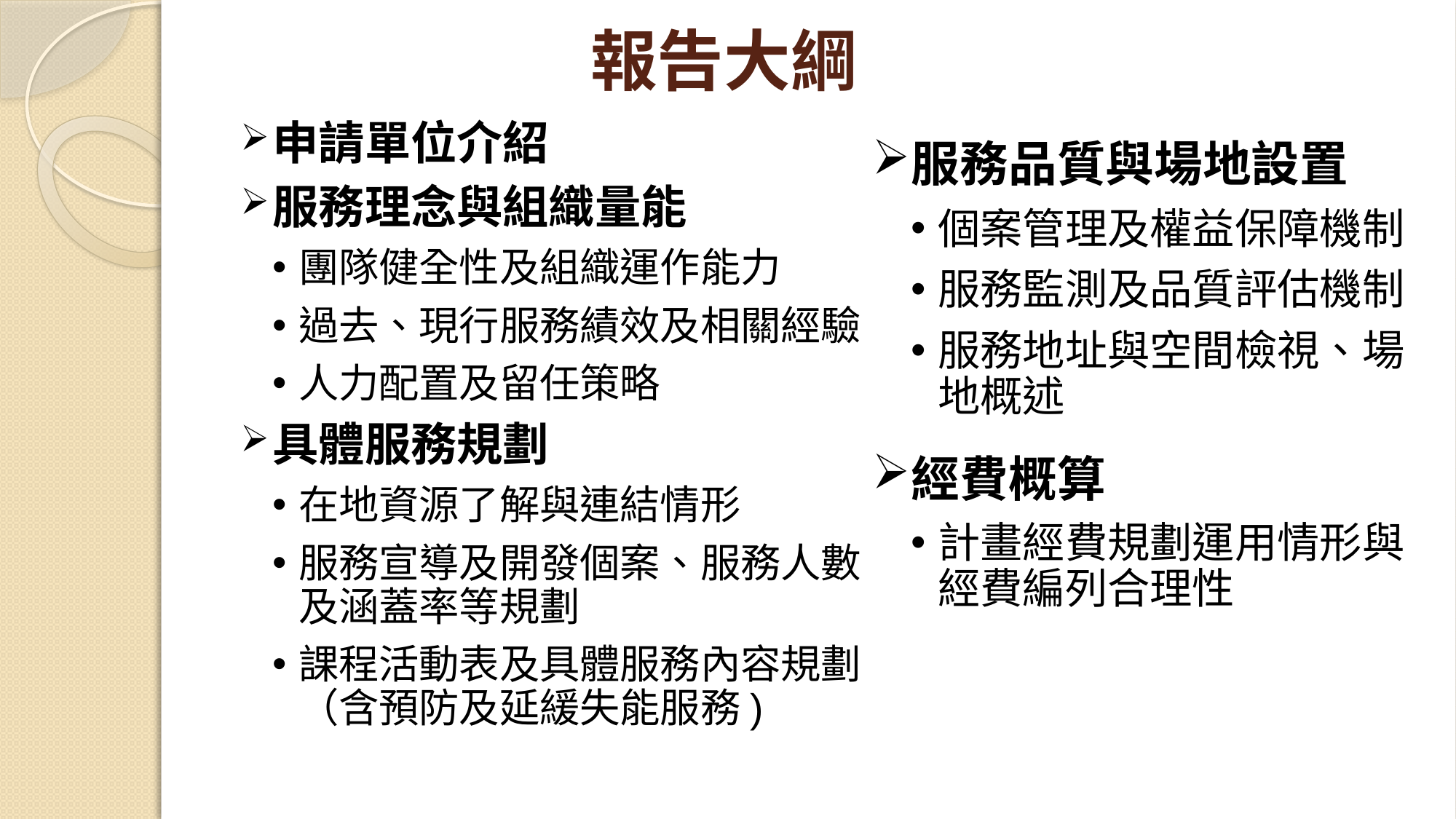

# 報告大綱
申請單位介紹
服務理念與組織量能
團隊健全性及組織運作能力
過去、現行服務績效及相關經驗
人力配置及留任策略
具體服務規劃
在地資源了解與連結情形
服務宣導及開發個案、服務人數及涵蓋率等規劃
課程活動表及具體服務內容規劃（含預防及延緩失能服務)

服務品質與場地設置
個案管理及權益保障機制
服務監測及品質評估機制
服務地址與空間檢視、場地概述
經費概算
計畫經費規劃運用情形與經費編列合理性